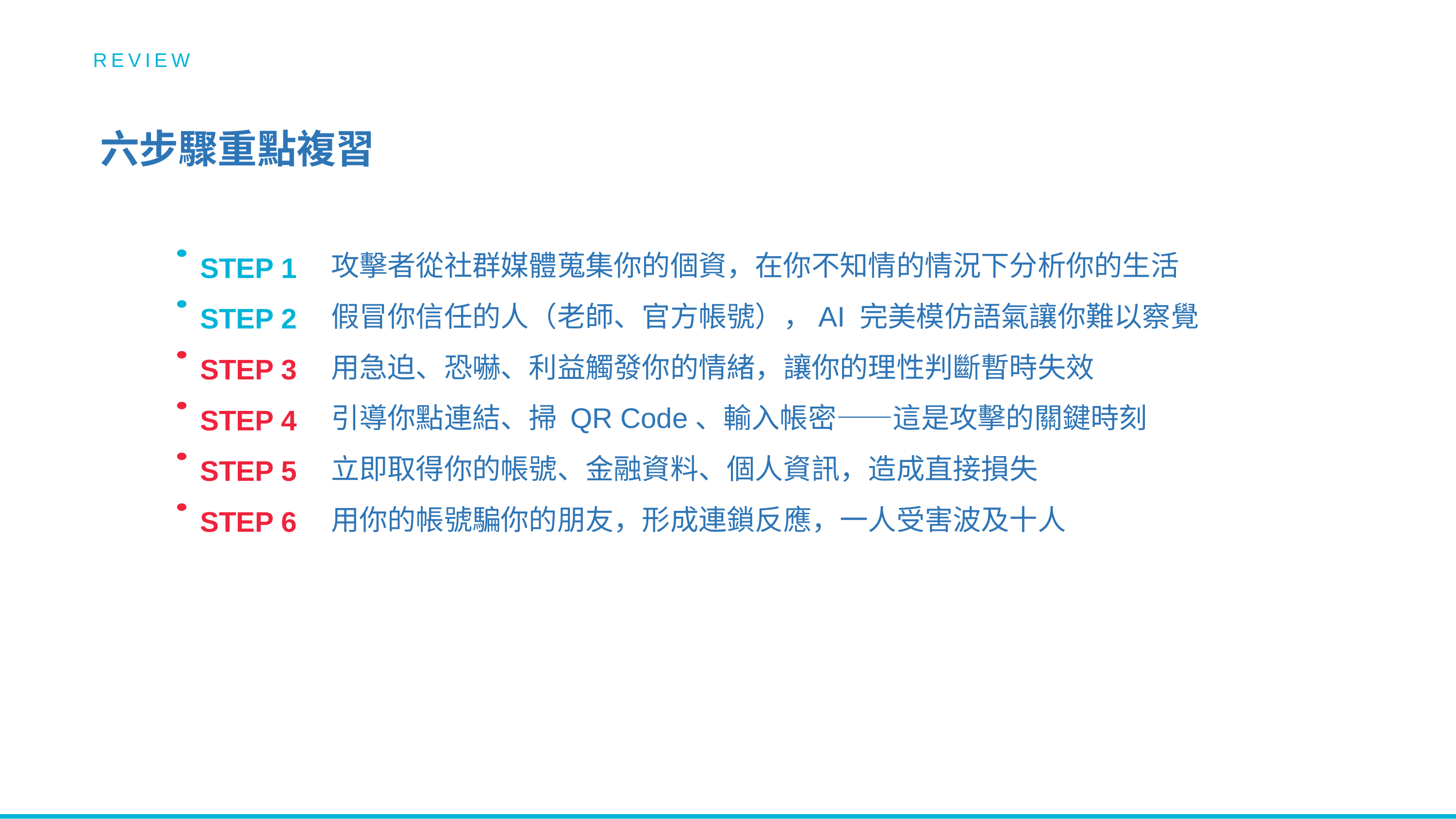

REVIEW
六步驟重點複習
攻擊者從社群媒體蒐集你的個資，在你不知情的情況下分析你的生活
STEP 1

STEP 2
假冒你信任的人（老師、官方帳號），AI 完美模仿語氣讓你難以察覺

用急迫、恐嚇、利益觸發你的情緒，讓你的理性判斷暫時失效
STEP 3

STEP 4
引導你點連結、掃 QR Code、輸入帳密——這是攻擊的關鍵時刻

立即取得你的帳號、金融資料、個人資訊，造成直接損失
STEP 5

用你的帳號騙你的朋友，形成連鎖反應，一人受害波及十人
STEP 6